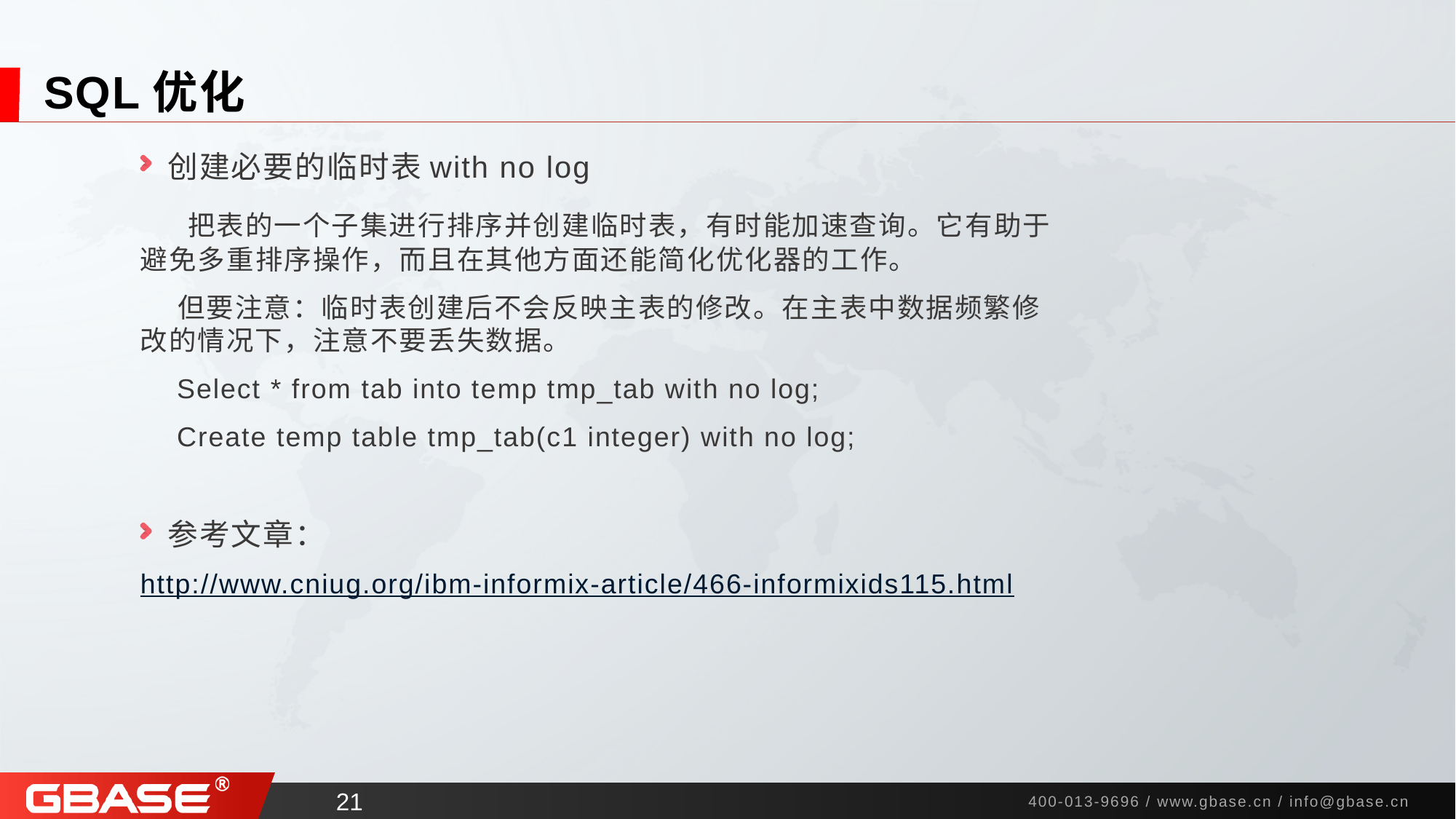

# SQL优化
创建必要的临时表with no log
    把表的一个子集进行排序并创建临时表，有时能加速查询。它有助于避免多重排序操作，而且在其他方面还能简化优化器的工作。
    但要注意：临时表创建后不会反映主表的修改。在主表中数据频繁修改的情况下，注意不要丢失数据。
    Select * from tab into temp tmp_tab with no log;
    Create temp table tmp_tab(c1 integer) with no log;

参考文章：
http://www.cniug.org/ibm-informix-article/466-informixids115.html